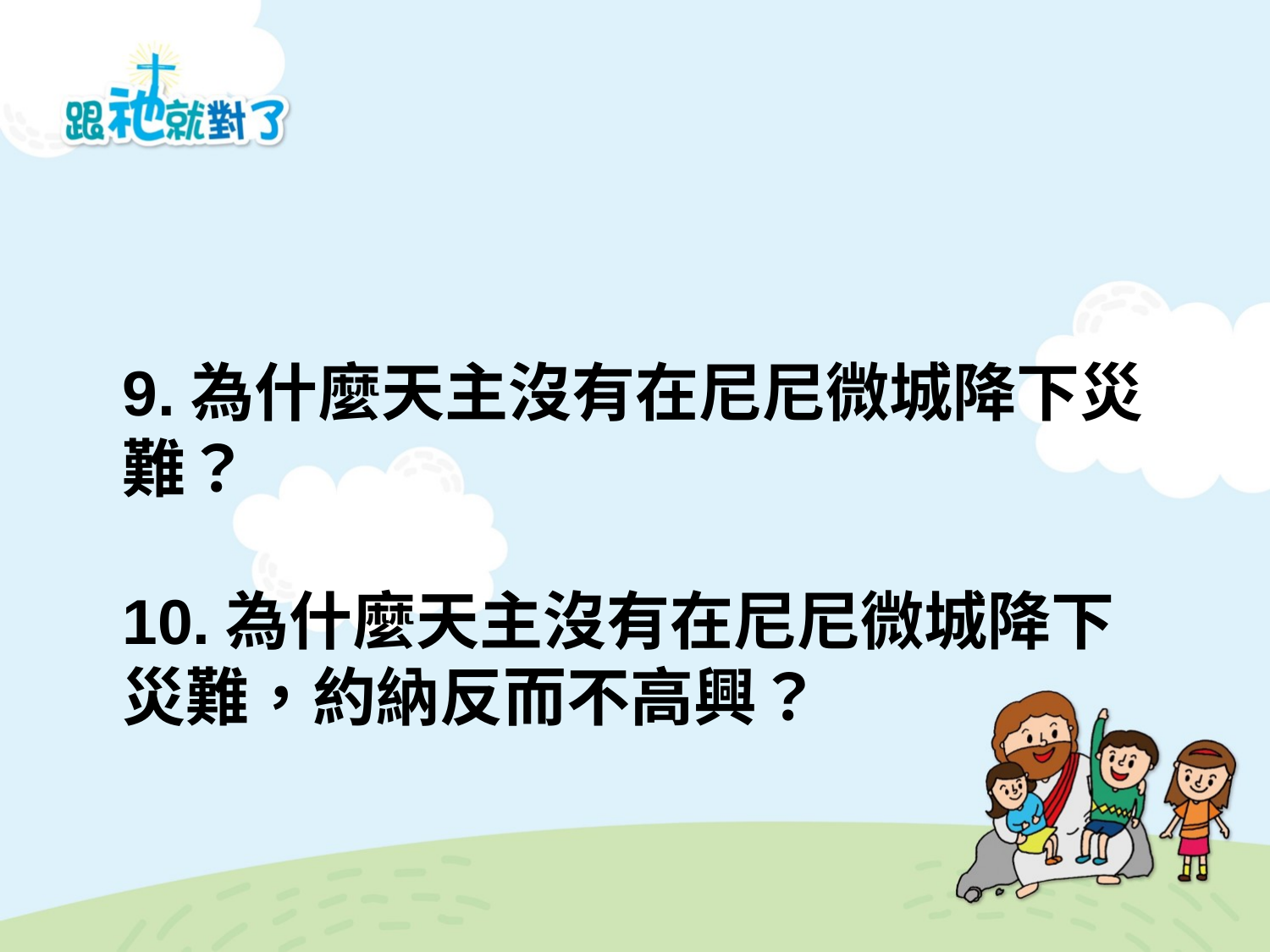

9.為什麼天主沒有在尼尼微城降下災難？

10.為什麼天主沒有在尼尼微城降下災難，約納反而不高興？